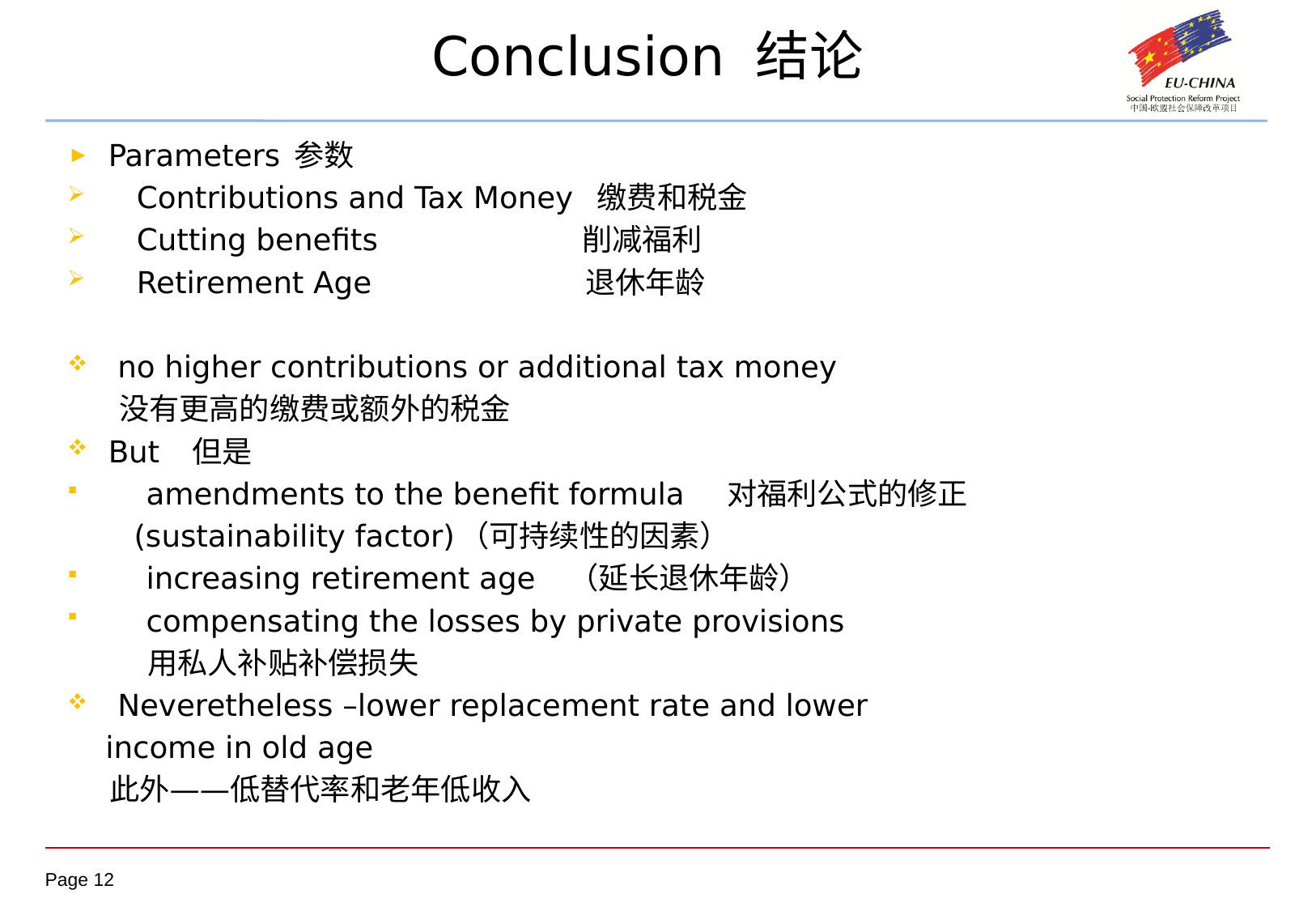

# Conclusion 结论
Parameters 参数
   Contributions and Tax Money  缴费和税金
   Cutting benefits                     削减福利
   Retirement Age                      退休年龄

 no higher contributions or additional tax money
     没有更高的缴费或额外的税金
But   但是
    amendments to the benefit formula    对福利公式的修正
       (sustainability factor)（可持续性的因素）
    increasing retirement age   （延长退休年龄）
    compensating the losses by private provisions
        用私人补贴补偿损失
 Neveretheless –lower replacement rate and lower
    income in old age
    此外——低替代率和老年低收入